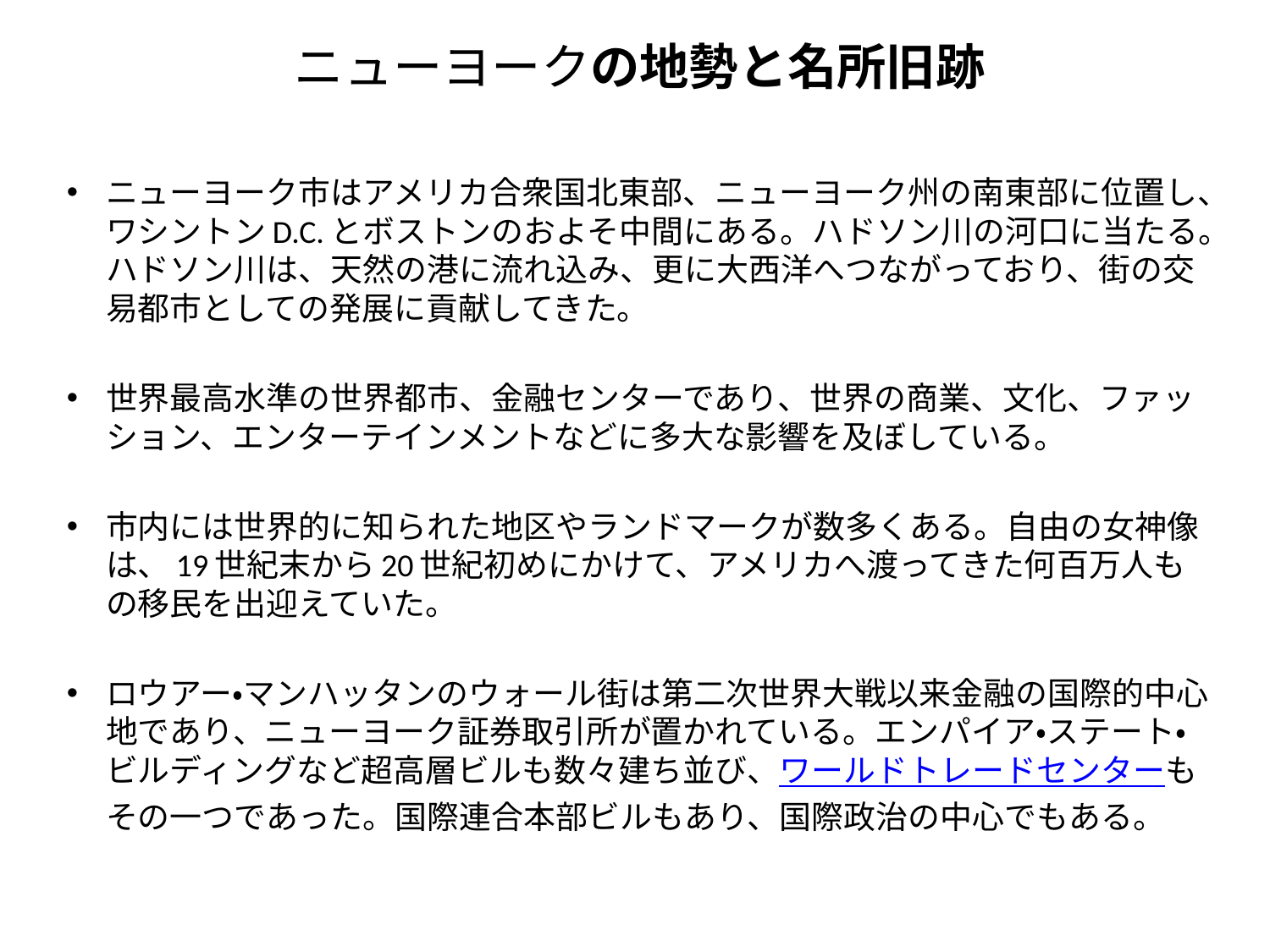

# ニューヨークの地勢と名所旧跡
ニューヨーク市はアメリカ合衆国北東部、ニューヨーク州の南東部に位置し、ワシントンD.C.とボストンのおよそ中間にある。ハドソン川の河口に当たる。ハドソン川は、天然の港に流れ込み、更に大西洋へつながっており、街の交易都市としての発展に貢献してきた。

世界最高水準の世界都市、金融センターであり、世界の商業、文化、ファッション、エンターテインメントなどに多大な影響を及ぼしている。

市内には世界的に知られた地区やランドマークが数多くある。自由の女神像は、19世紀末から20世紀初めにかけて、アメリカへ渡ってきた何百万人もの移民を出迎えていた。

ロウアー・マンハッタンのウォール街は第二次世界大戦以来金融の国際的中心地であり、ニューヨーク証券取引所が置かれている。エンパイア・ステート・ビルディングなど超高層ビルも数々建ち並び、ワールドトレードセンターもその一つであった。国際連合本部ビルもあり、国際政治の中心でもある。